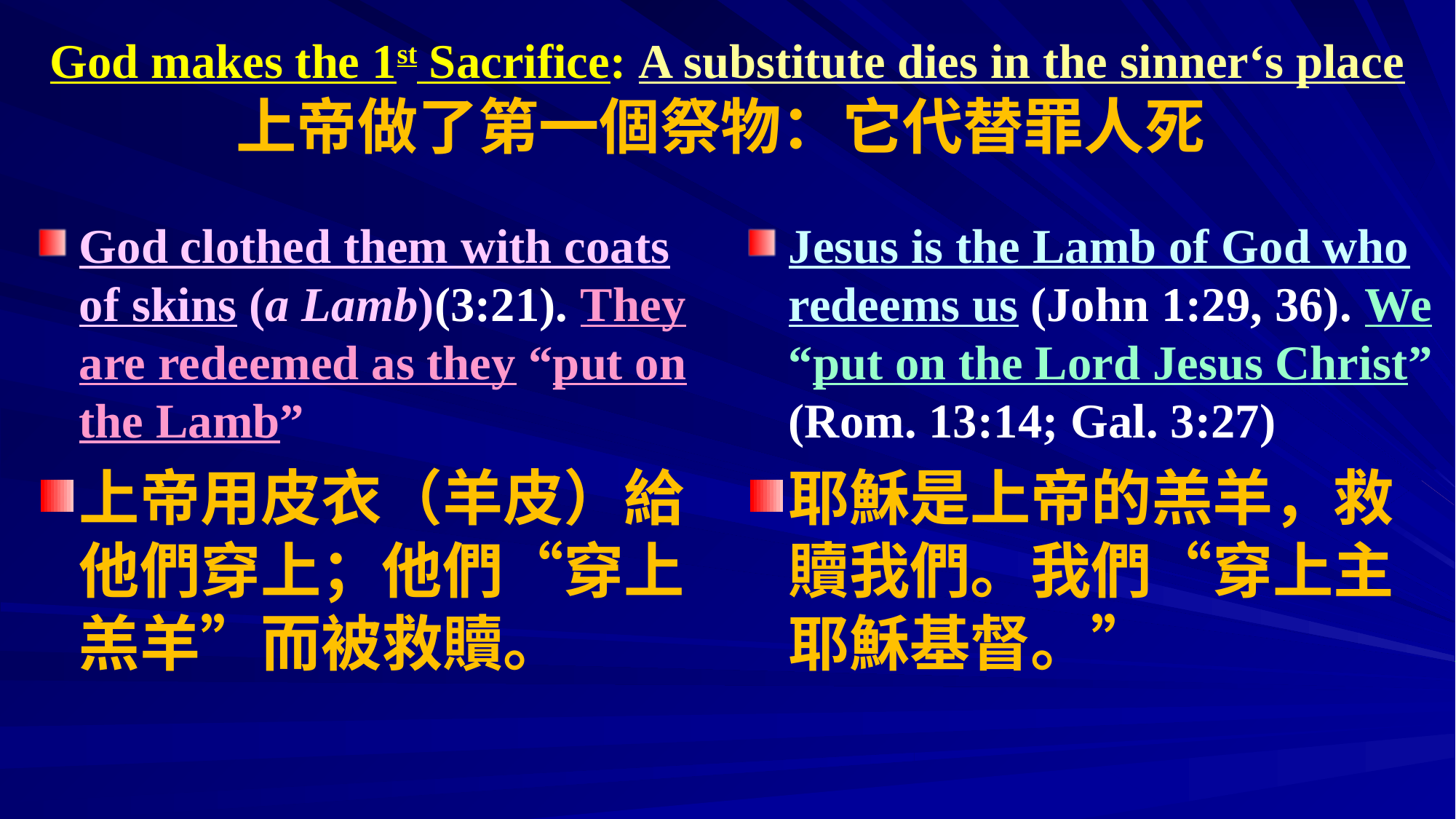

# God makes the 1st Sacrifice: A substitute dies in the sinner‘s place 上帝做了第一個祭物：它代替罪人死
God clothed them with coats of skins (a Lamb)(3:21). They are redeemed as they “put on the Lamb”
上帝用皮衣（羊皮）給他們穿上；他們“穿上羔羊”而被救贖。
Jesus is the Lamb of God who redeems us (John 1:29, 36). We “put on the Lord Jesus Christ” (Rom. 13:14; Gal. 3:27)
耶穌是上帝的羔羊，救贖我們。我們“穿上主耶穌基督。”